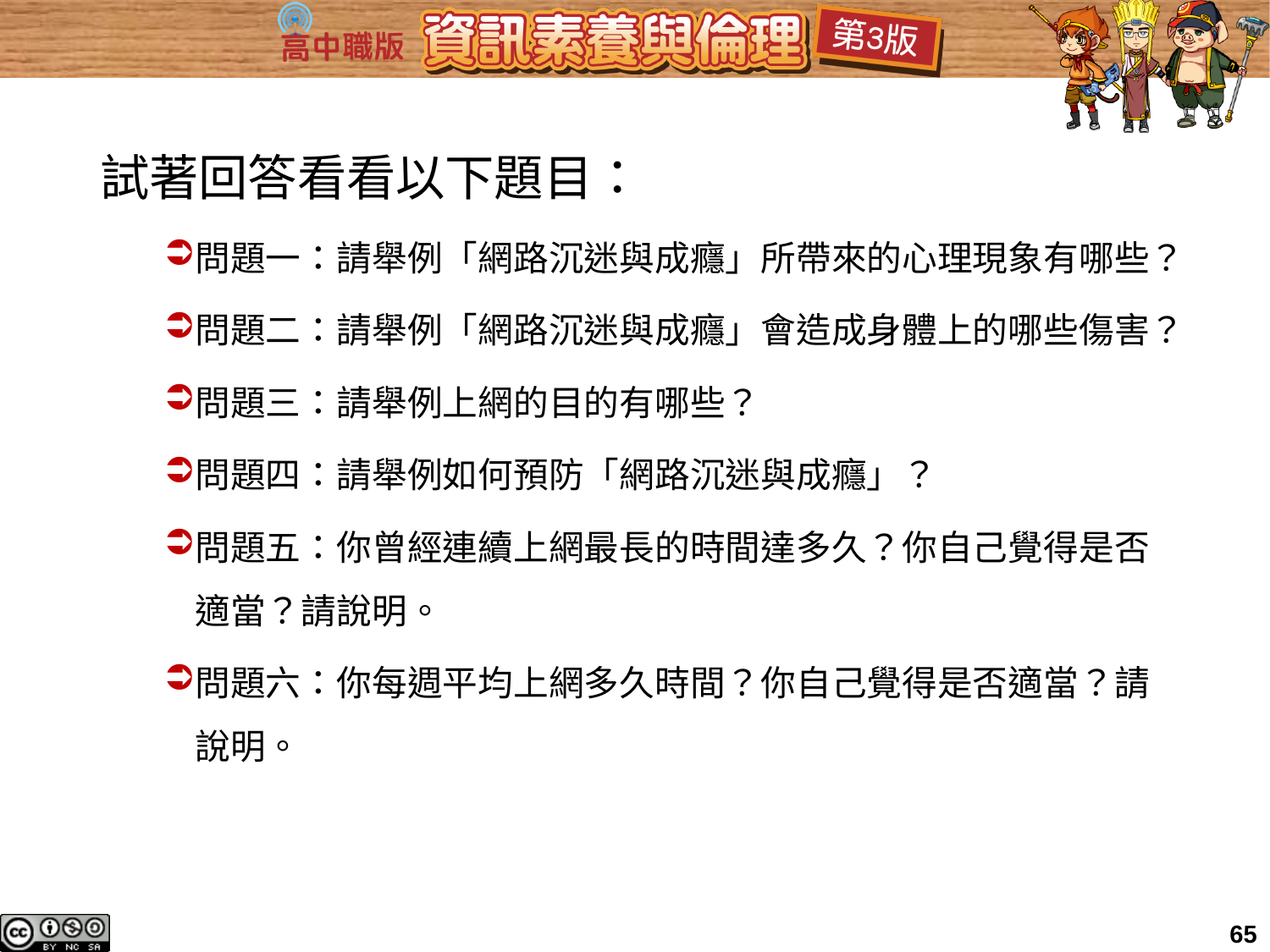

試著回答看看以下題目：
問題一：請舉例「網路沉迷與成癮」所帶來的心理現象有哪些？
問題二：請舉例「網路沉迷與成癮」會造成身體上的哪些傷害？
問題三：請舉例上網的目的有哪些？
問題四：請舉例如何預防「網路沉迷與成癮」？
問題五：你曾經連續上網最長的時間達多久？你自己覺得是否適當？請說明。
問題六：你每週平均上網多久時間？你自己覺得是否適當？請說明。
65